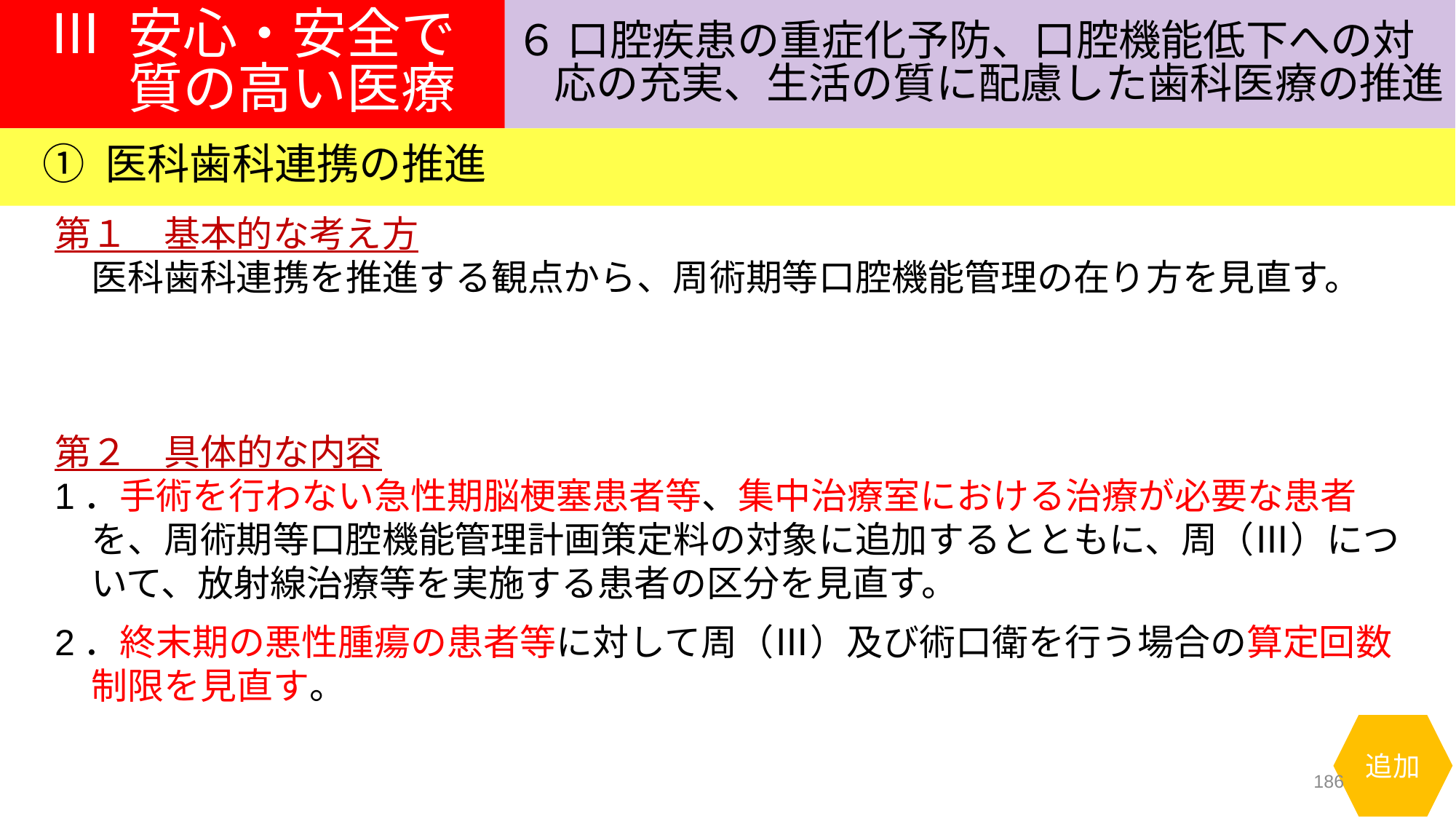

Ⅲ 安心・安全で
質の高い医療
６ 口腔疾患の重症化予防、口腔機能低下への対
応の充実、生活の質に配慮した歯科医療の推進
① 医科歯科連携の推進
第１　基本的な考え方
　医科歯科連携を推進する観点から、周術期等口腔機能管理の在り方を見直す。

第２　具体的な内容
1．手術を行わない急性期脳梗塞患者等、集中治療室における治療が必要な患者
　を、周術期等口腔機能管理計画策定料の対象に追加するとともに、周（Ⅲ）につ
　いて、放射線治療等を実施する患者の区分を見直す。

2．終末期の悪性腫瘍の患者等に対して周（Ⅲ）及び術口衛を行う場合の算定回数
　制限を見直す。

追加
186